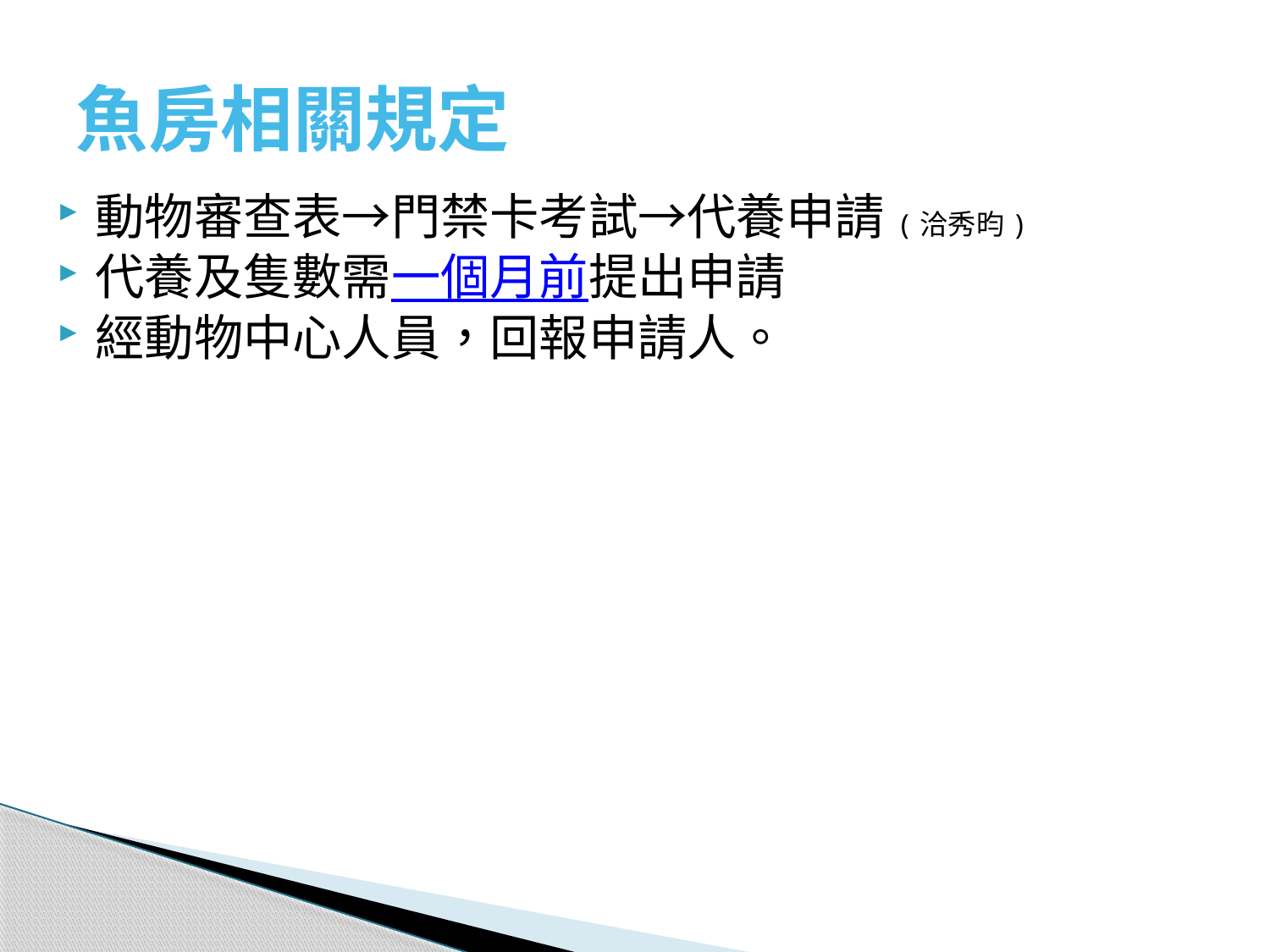

# 魚房相關規定
動物審查表→門禁卡考試→代養申請(洽秀昀)
代養及隻數需一個月前提出申請
經動物中心人員，回報申請人。